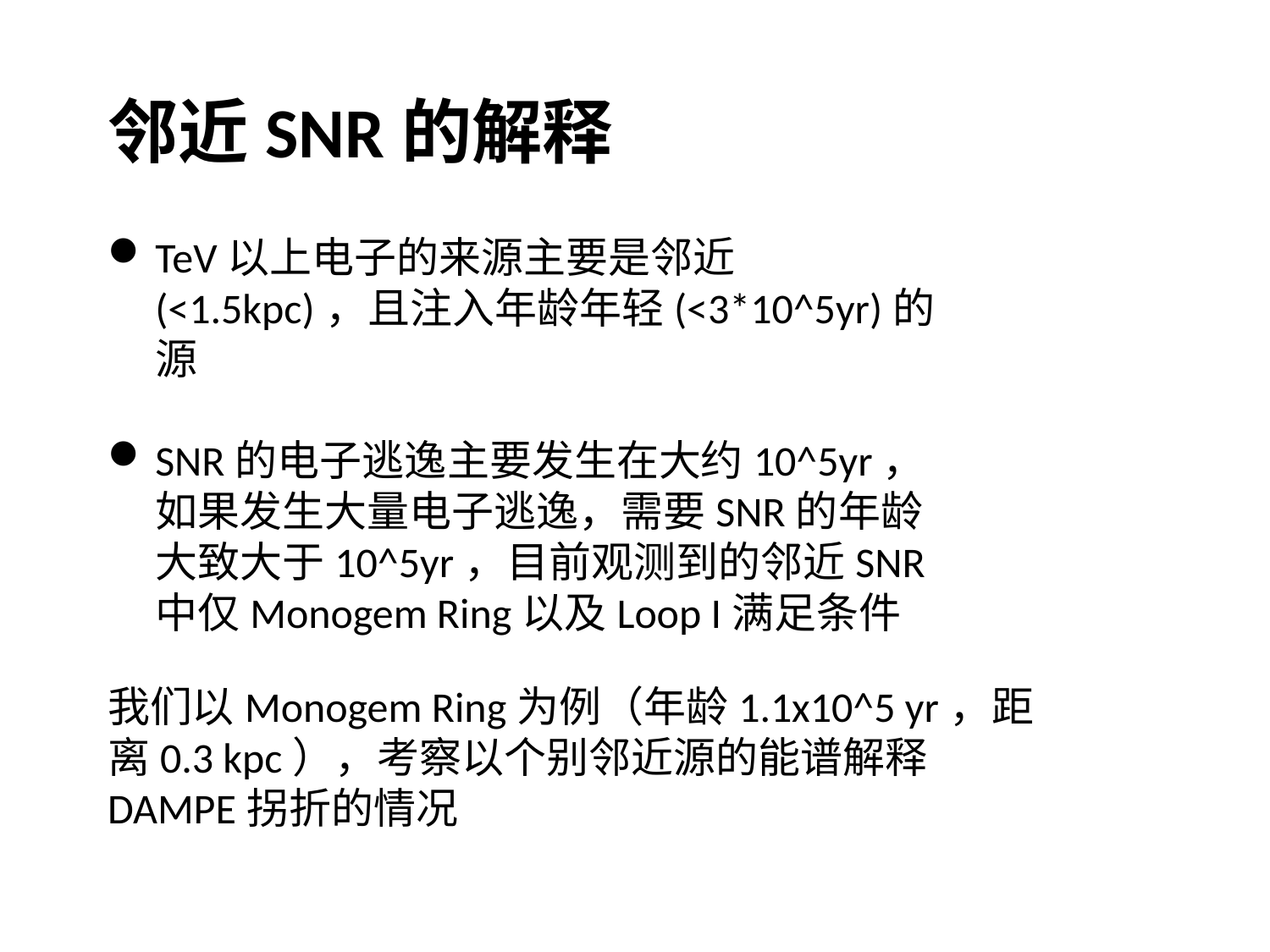

邻近SNR的解释
TeV以上电子的来源主要是邻近(<1.5kpc)，且注入年龄年轻(<3*10^5yr)的源

SNR的电子逃逸主要发生在大约10^5yr，如果发生大量电子逃逸，需要SNR的年龄大致大于10^5yr，目前观测到的邻近SNR中仅Monogem Ring以及Loop I满足条件
我们以Monogem Ring为例（年龄1.1x10^5 yr，距离0.3 kpc），考察以个别邻近源的能谱解释DAMPE拐折的情况